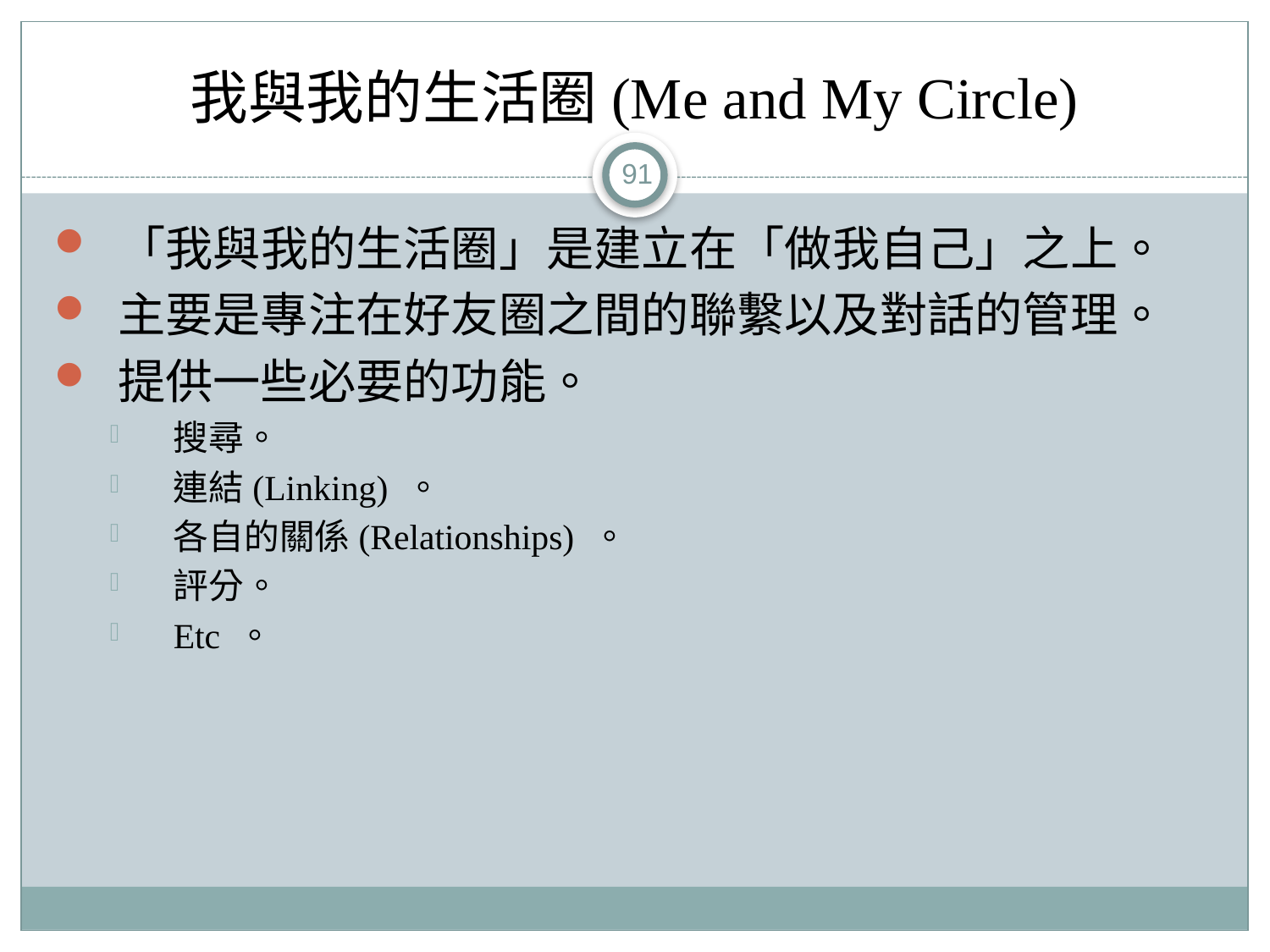

# 我與我的生活圈(Me and My Circle)
91
「我與我的生活圈」是建立在「做我自己」之上。
主要是專注在好友圈之間的聯繫以及對話的管理。
提供一些必要的功能。
搜尋。
連結(Linking) 。
各自的關係(Relationships) 。
評分。
Etc 。